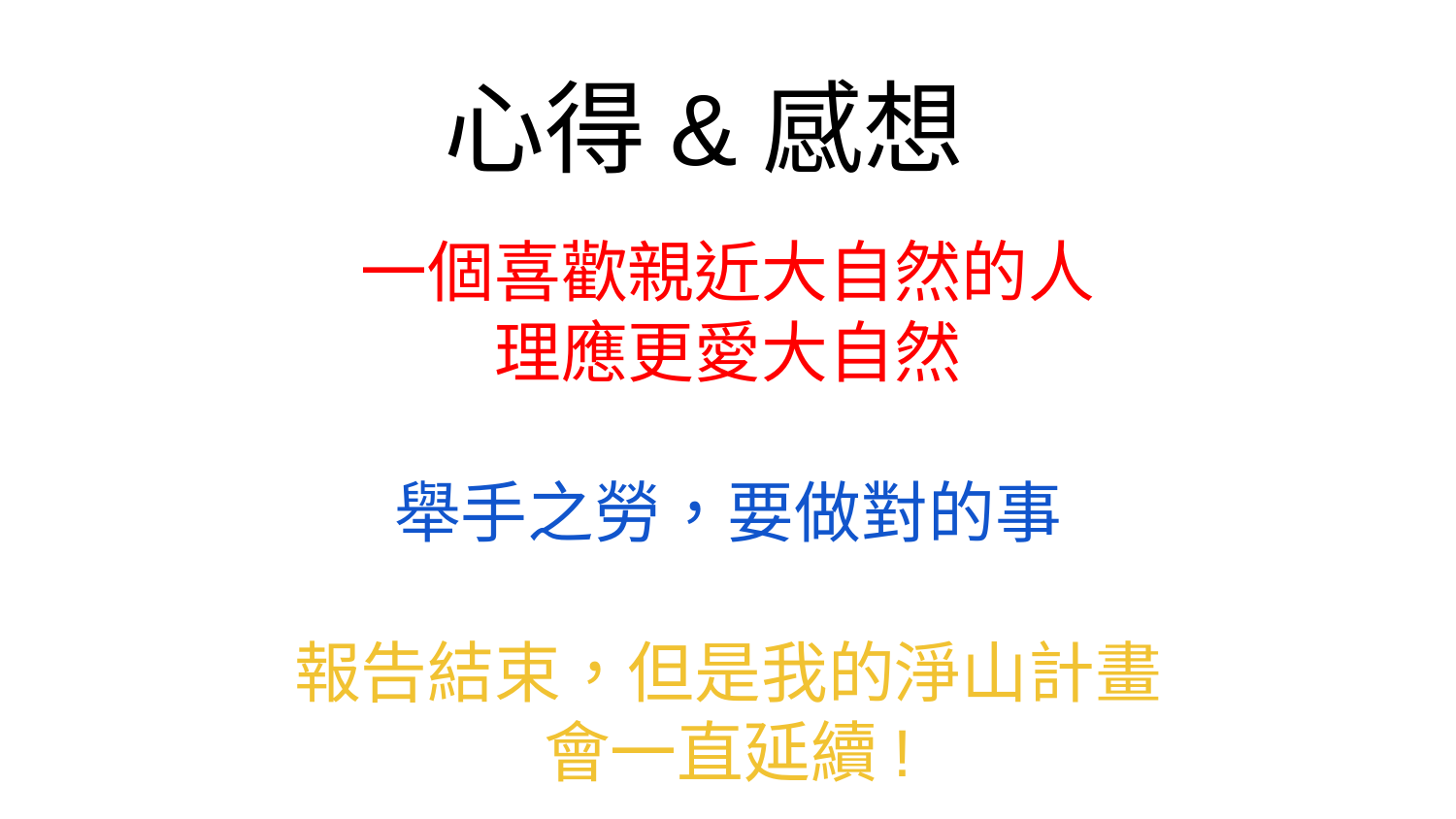

# 心得&感想
一個喜歡親近大自然的人
理應更愛大自然

舉手之勞，要做對的事

報告結束，但是我的淨山計畫
會一直延續!